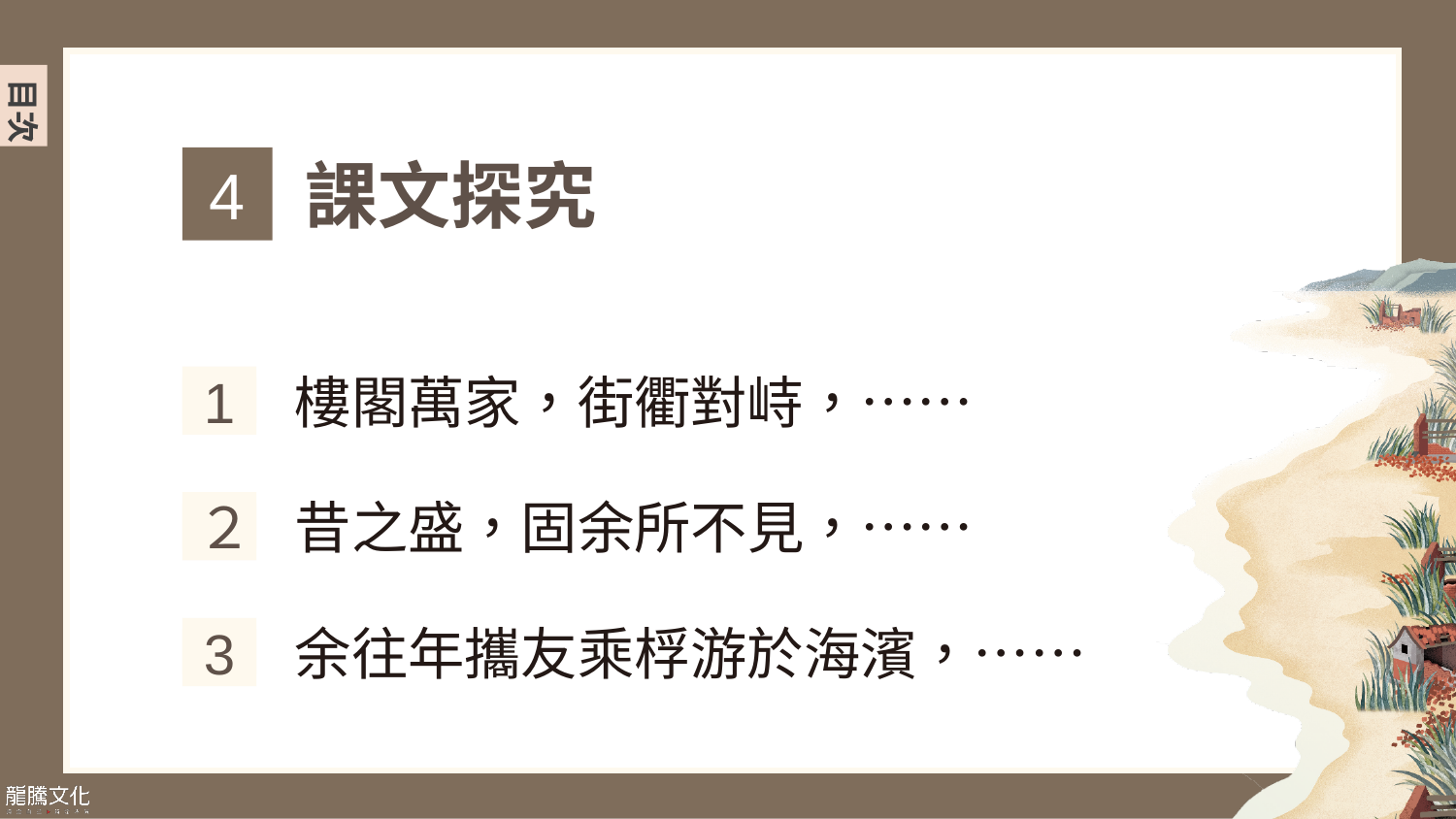

課文探究
4
樓閣萬家，街衢對峙，……

1
昔之盛，固余所不見，……

２
余往年攜友乘桴游於海濱，……

3